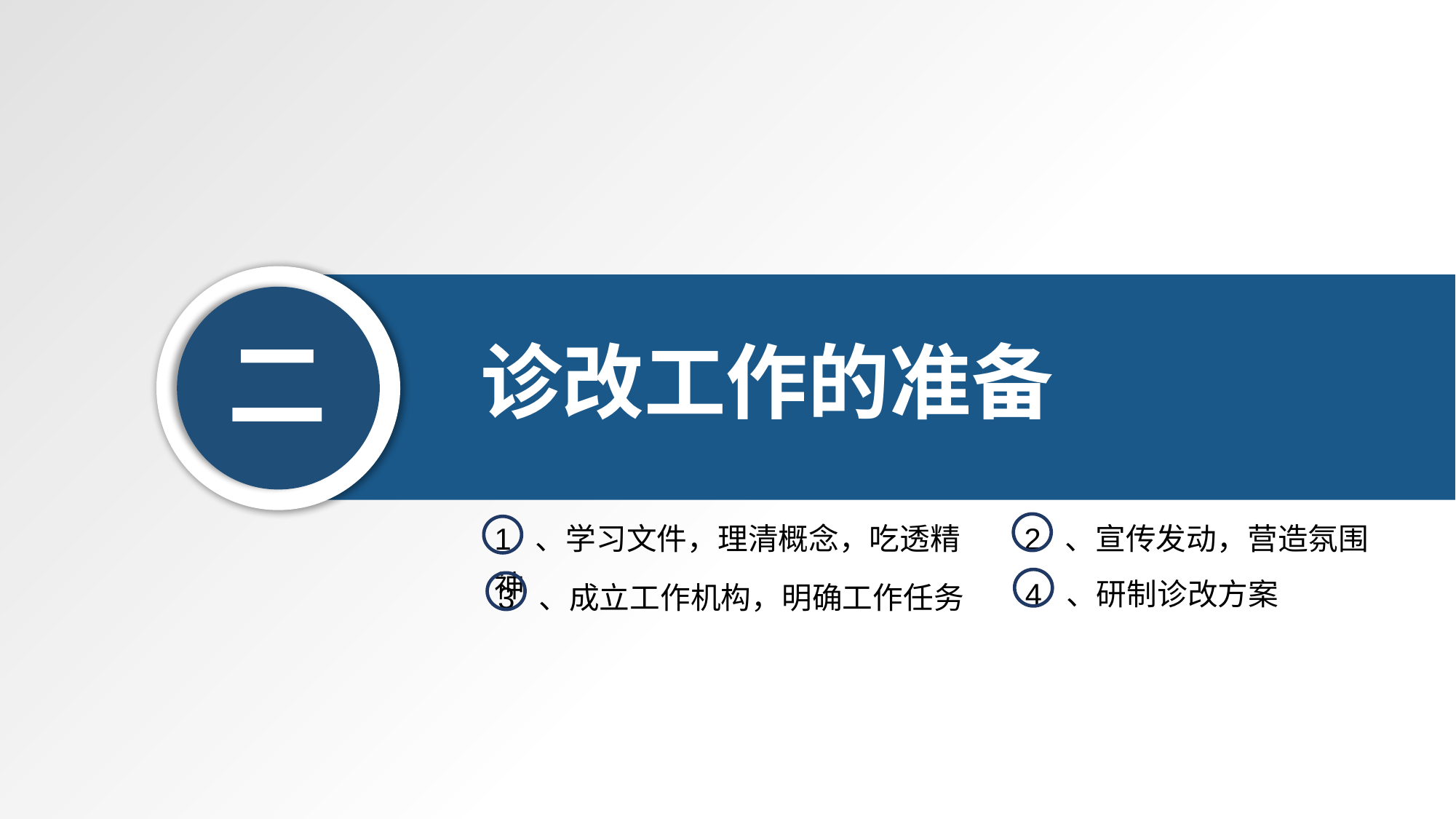

二

诊改工作的准备
1  、学习文件，理清概念，吃透精神
2  、宣传发动，营造氛围

4  、研制诊改方案
3  、成立工作机构，明确工作任务